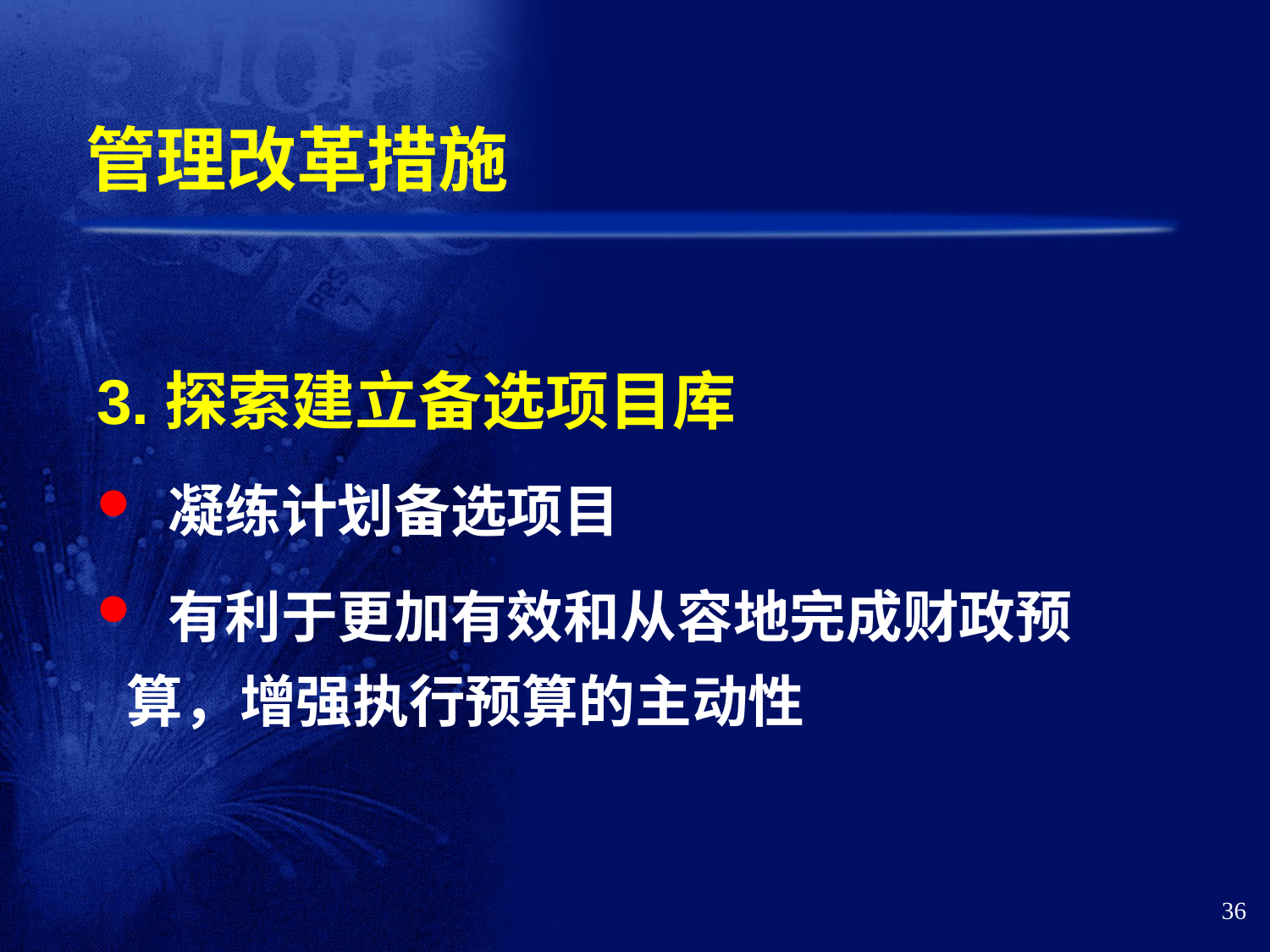

管理改革措施
3.探索建立备选项目库
 凝练计划备选项目
 有利于更加有效和从容地完成财政预算，增强执行预算的主动性
36